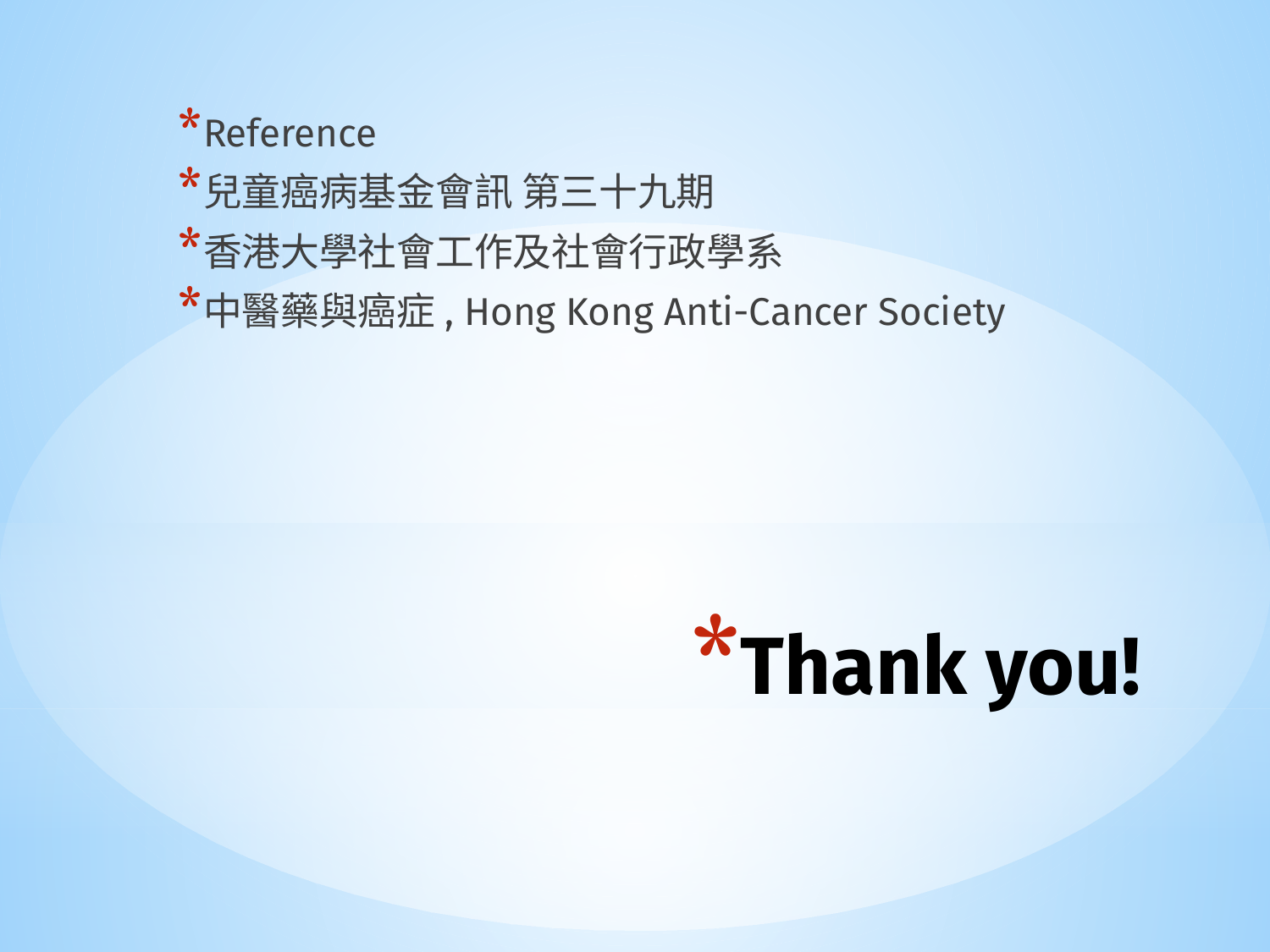

Reference
兒童癌病基金會訊 第三十九期
香港大學社會工作及社會行政學系
中醫藥與癌症, Hong Kong Anti-Cancer Society
# Thank you!